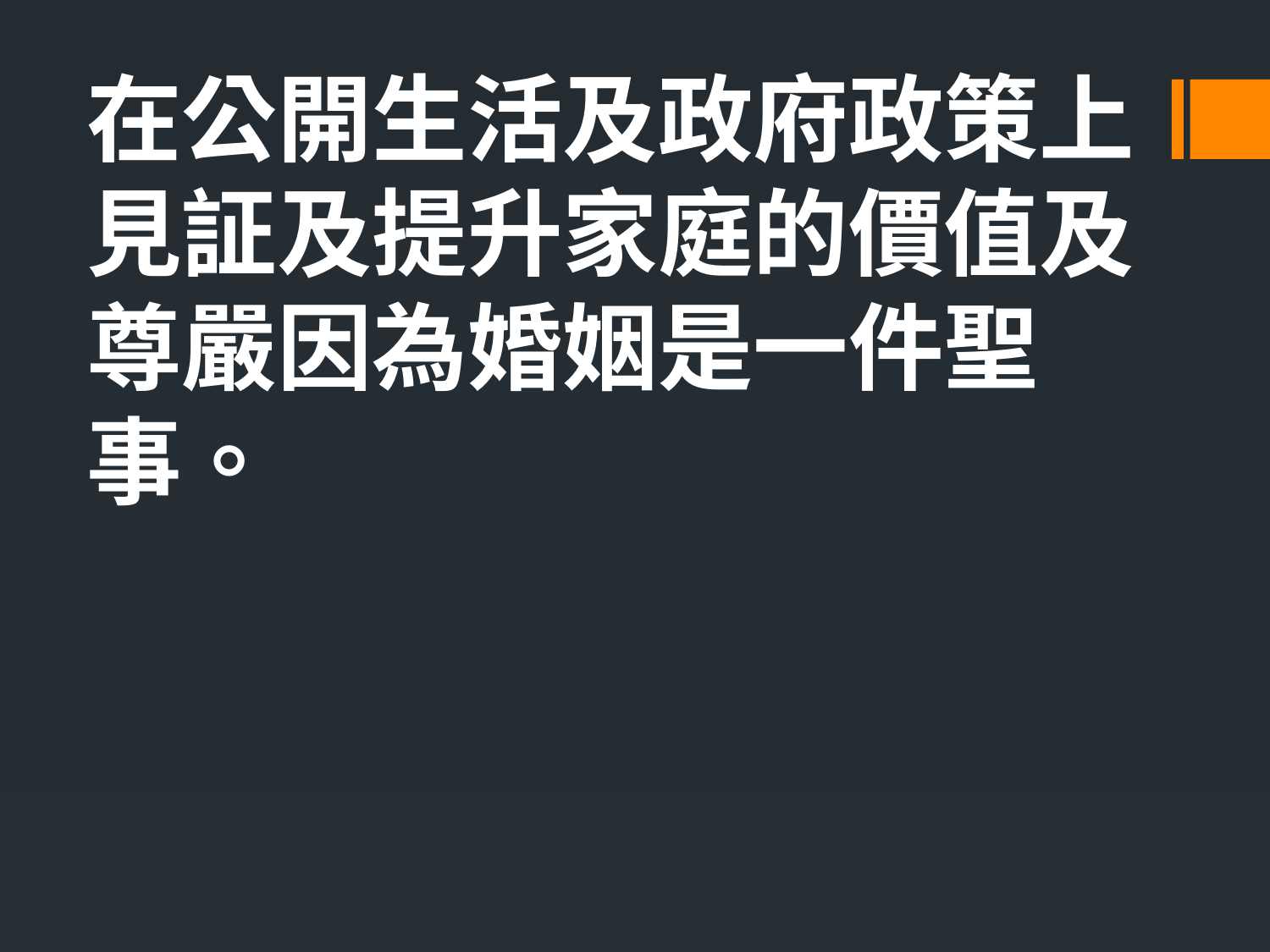

在公開生活及政府政策上見証及提升家庭的價值及尊嚴因為婚姻是一件聖事。